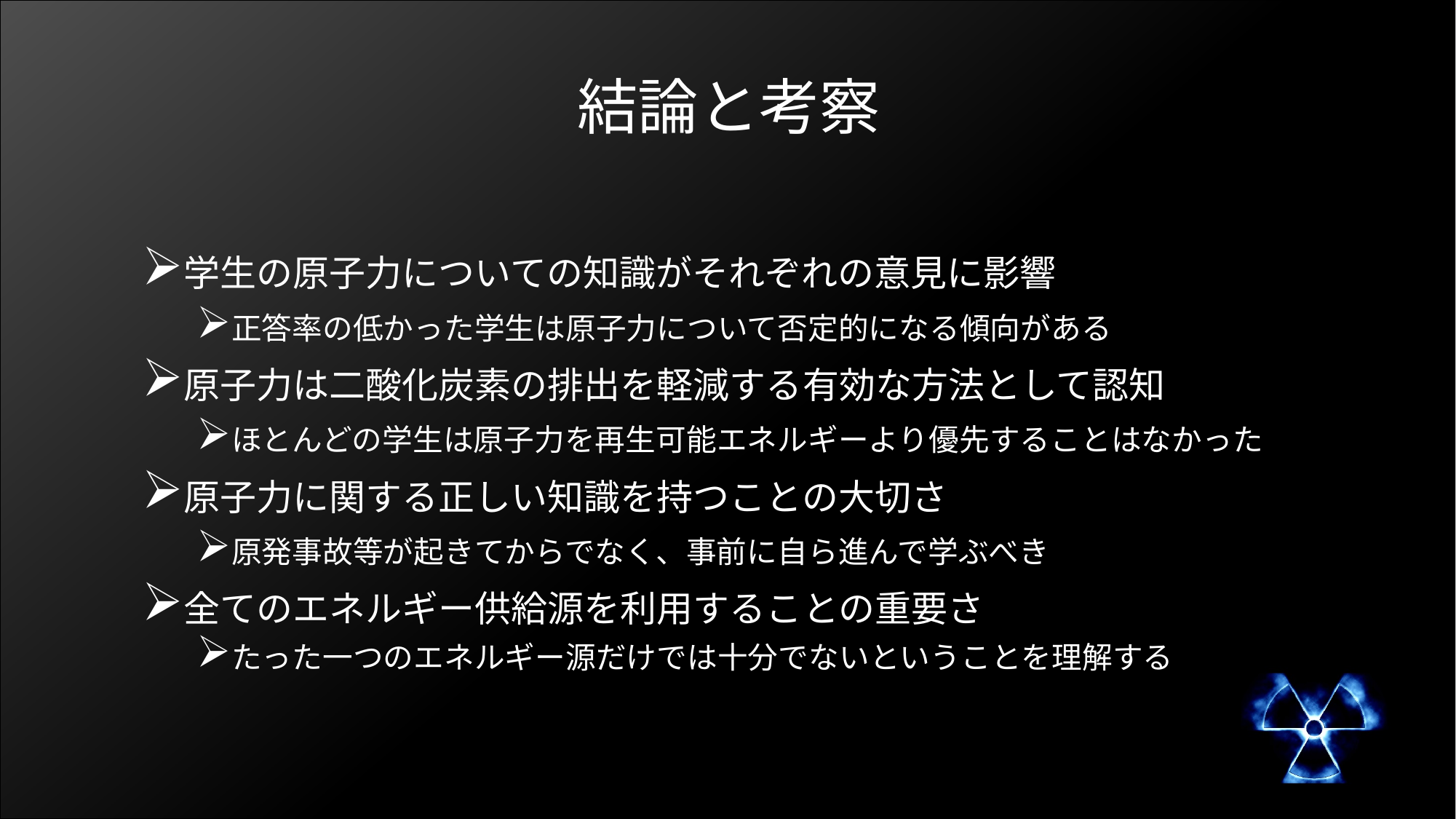

# 結論と考察
学生の原子力についての知識がそれぞれの意見に影響
正答率の低かった学生は原子力について否定的になる傾向がある
原子力は二酸化炭素の排出を軽減する有効な方法として認知
ほとんどの学生は原子力を再生可能エネルギーより優先することはなかった
原子力に関する正しい知識を持つことの大切さ
原発事故等が起きてからでなく、事前に自ら進んで学ぶべき
全てのエネルギー供給源を利用することの重要さ
たった一つのエネルギー源だけでは十分でないということを理解する